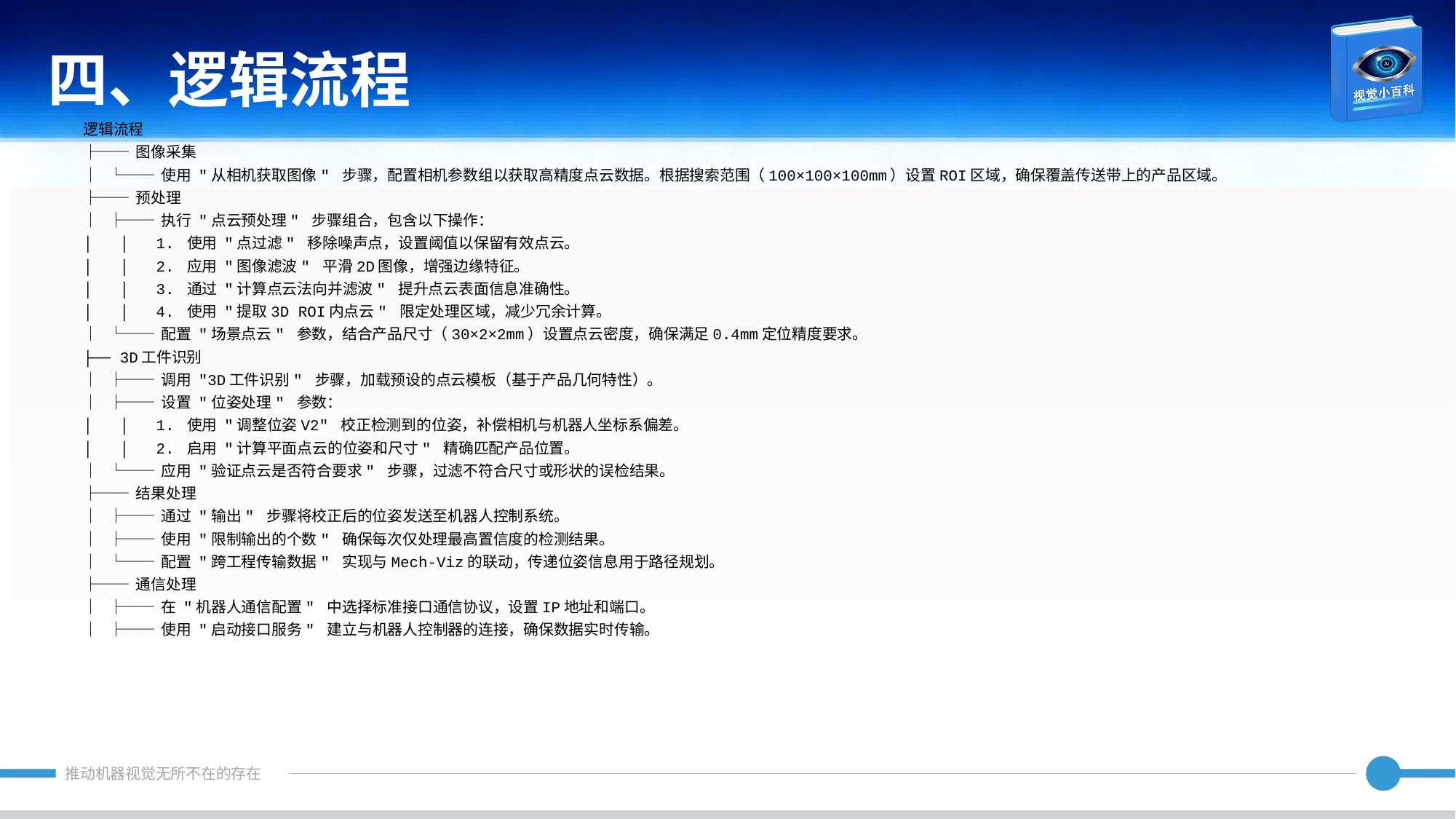

四、逻辑流程

逻辑流程
├── 图像采集
│   └── 使用 "从相机获取图像" 步骤，配置相机参数组以获取高精度点云数据。根据搜索范围（100×100×100mm）设置ROI区域，确保覆盖传送带上的产品区域。
├── 预处理
│   ├── 执行 "点云预处理" 步骤组合，包含以下操作：
│   │   1. 使用 "点过滤" 移除噪声点，设置阈值以保留有效点云。
│   │   2. 应用 "图像滤波" 平滑2D图像，增强边缘特征。
│   │   3. 通过 "计算点云法向并滤波" 提升点云表面信息准确性。
│   │   4. 使用 "提取3D ROI内点云" 限定处理区域，减少冗余计算。
│   └── 配置 "场景点云" 参数，结合产品尺寸（30×2×2mm）设置点云密度，确保满足0.4mm定位精度要求。
├── 3D工件识别
│   ├── 调用 "3D工件识别" 步骤，加载预设的点云模板（基于产品几何特性）。
│   ├── 设置 "位姿处理" 参数：
│   │   1. 使用 "调整位姿V2" 校正检测到的位姿，补偿相机与机器人坐标系偏差。
│   │   2. 启用 "计算平面点云的位姿和尺寸" 精确匹配产品位置。
│   └── 应用 "验证点云是否符合要求" 步骤，过滤不符合尺寸或形状的误检结果。
├── 结果处理
│   ├── 通过 "输出" 步骤将校正后的位姿发送至机器人控制系统。
│   ├── 使用 "限制输出的个数" 确保每次仅处理最高置信度的检测结果。
│   └── 配置 "跨工程传输数据" 实现与Mech-Viz的联动，传递位姿信息用于路径规划。
├── 通信处理
│   ├── 在 "机器人通信配置" 中选择标准接口通信协议，设置IP地址和端口。
│   ├── 使用 "启动接口服务" 建立与机器人控制器的连接，确保数据实时传输。
9